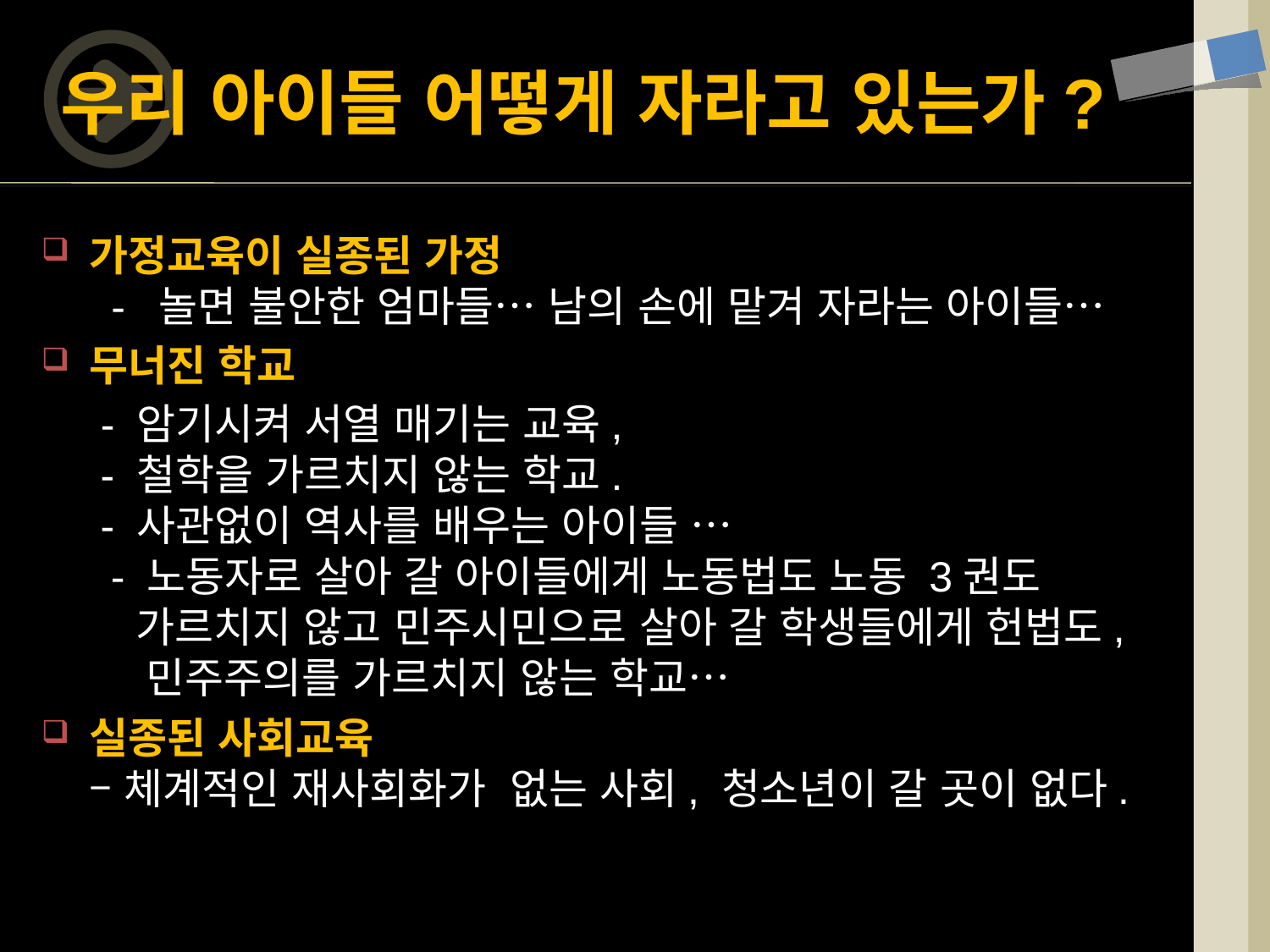

# 우리 아이들 어떻게 자라고 있는가?
가정교육이 실종된 가정
 -  놀면 불안한 엄마들… 남의 손에 맡겨 자라는 아이들…
무너진 학교
     - 암기시켜 서열 매기는 교육,
     - 철학을 가르치지 않는 학교.
     - 사관없이 역사를 배우는 아이들 …
     - 노동자로 살아 갈 아이들에게 노동법도 노동 3권도
        가르치지 않고 민주시민으로 살아 갈 학생들에게 헌법도,
        민주주의를 가르치지 않는 학교…
실종된 사회교육
– 체계적인 재사회화가  없는 사회, 청소년이 갈 곳이 없다.